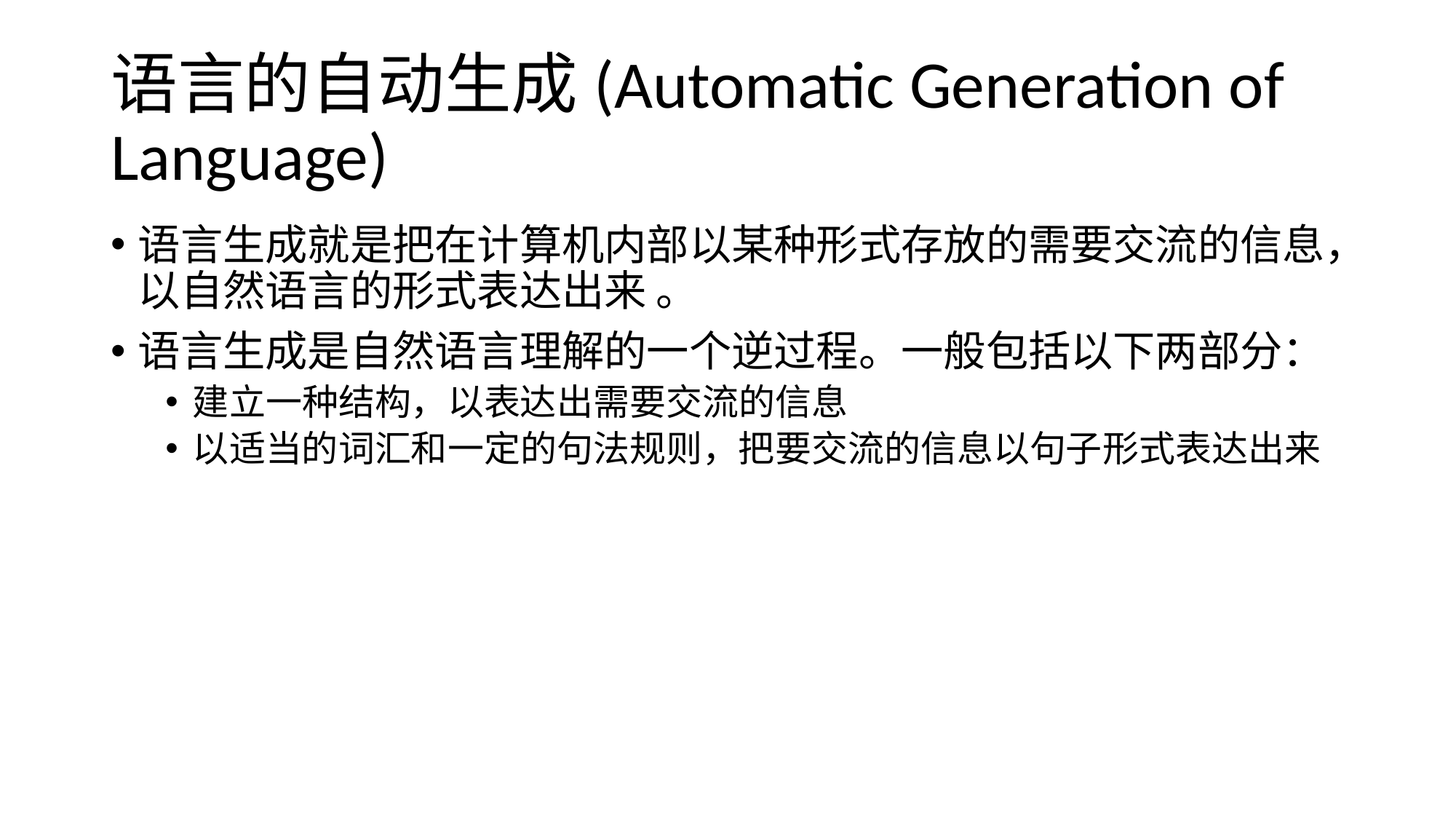

# 语言的自动生成(Automatic Generation of Language)
语言生成就是把在计算机内部以某种形式存放的需要交流的信息，以自然语言的形式表达出来 。
语言生成是自然语言理解的一个逆过程。一般包括以下两部分：
建立一种结构，以表达出需要交流的信息
以适当的词汇和一定的句法规则，把要交流的信息以句子形式表达出来